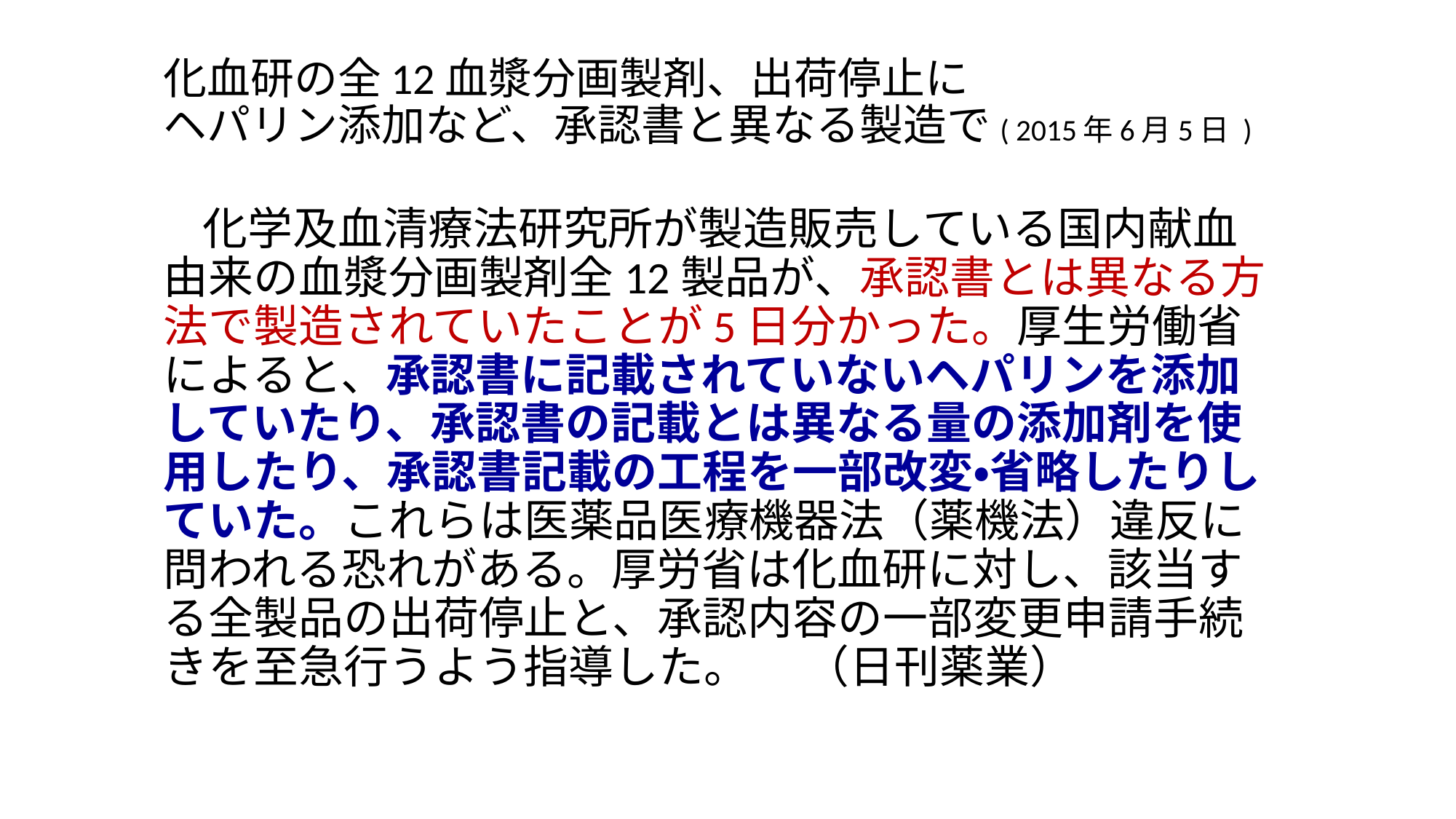

# 化血研の全12血漿分画製剤、出荷停止に　　 ヘパリン添加など、承認書と異なる製造で( 2015年6月5日 )
　化学及血清療法研究所が製造販売している国内献血由来の血漿分画製剤全12製品が、承認書とは異なる方法で製造されていたことが5日分かった。厚生労働省によると、承認書に記載されていないヘパリンを添加していたり、承認書の記載とは異なる量の添加剤を使用したり、承認書記載の工程を一部改変・省略したりしていた。これらは医薬品医療機器法（薬機法）違反に問われる恐れがある。厚労省は化血研に対し、該当する全製品の出荷停止と、承認内容の一部変更申請手続きを至急行うよう指導した。 　（日刊薬業）